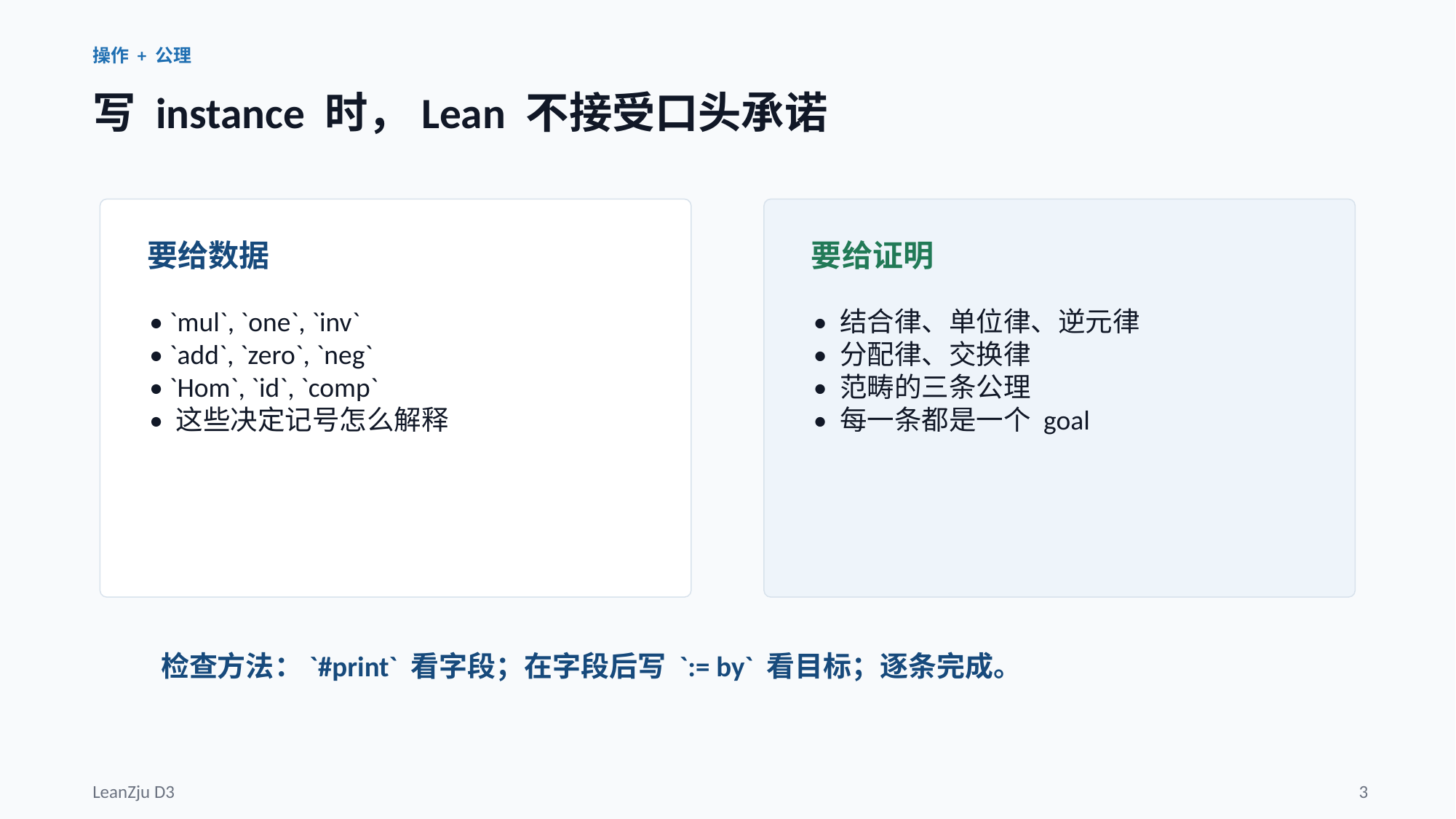

操作 + 公理
写 instance 时，Lean 不接受口头承诺

要给数据
要给证明
• `mul`, `one`, `inv`
• `add`, `zero`, `neg`
• `Hom`, `id`, `comp`
• 这些决定记号怎么解释
• 结合律、单位律、逆元律
• 分配律、交换律
• 范畴的三条公理
• 每一条都是一个 goal
检查方法：`#print` 看字段；在字段后写 `:= by` 看目标；逐条完成。
LeanZju D3
3